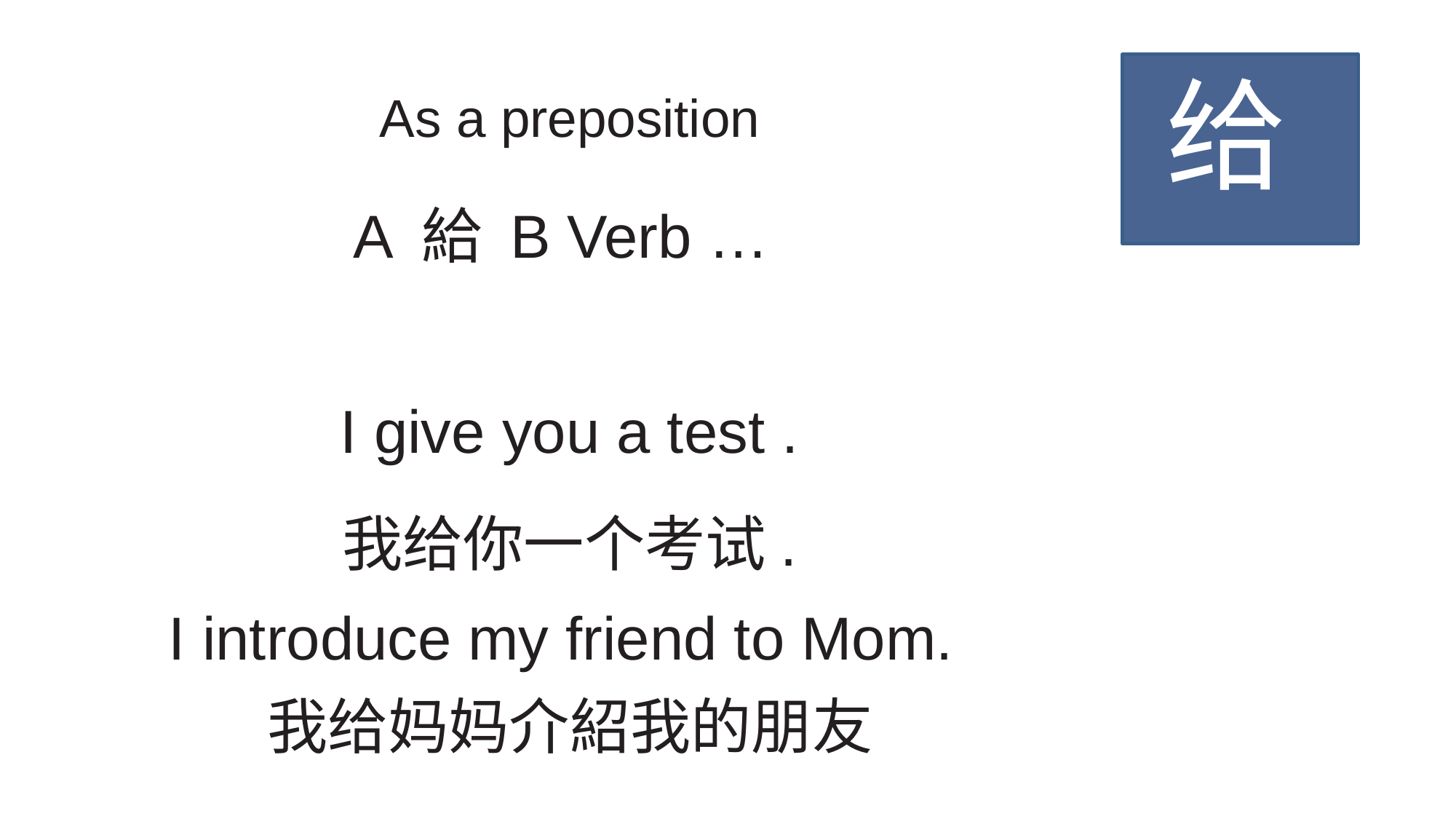

给
As a preposition
A 給 B Verb …
I give you a test .

我给你一个考试.

I introduce my friend to Mom.

我给妈妈介紹我的朋友